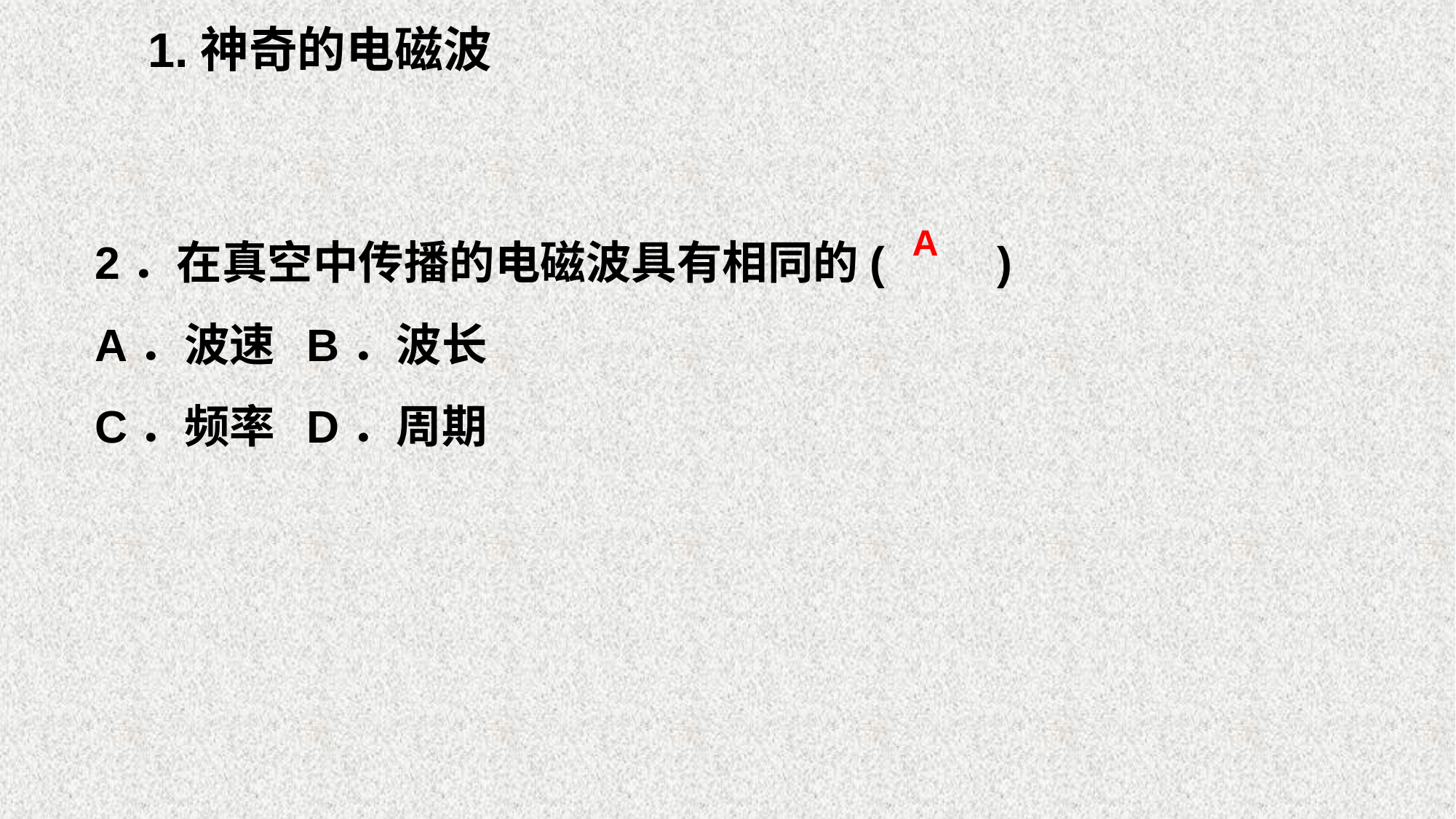

1.神奇的电磁波
2．在真空中传播的电磁波具有相同的(　　)
A．波速  B．波长
C．频率  D．周期
A